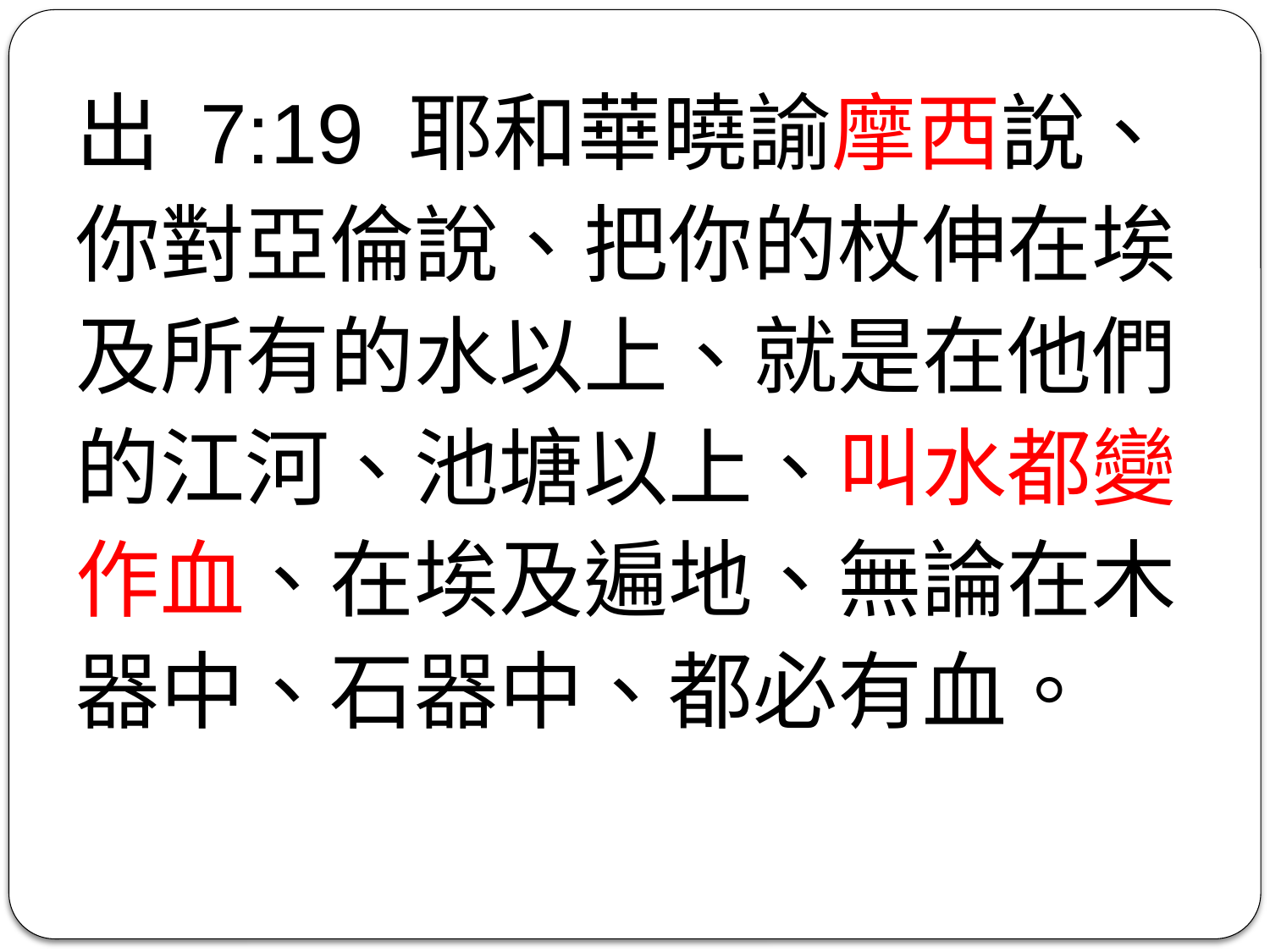

出 7:19 耶和華曉諭摩西說、你對亞倫說、把你的杖伸在埃及所有的水以上、就是在他們的江河、池塘以上、叫水都變作血、在埃及遍地、無論在木器中、石器中、都必有血。